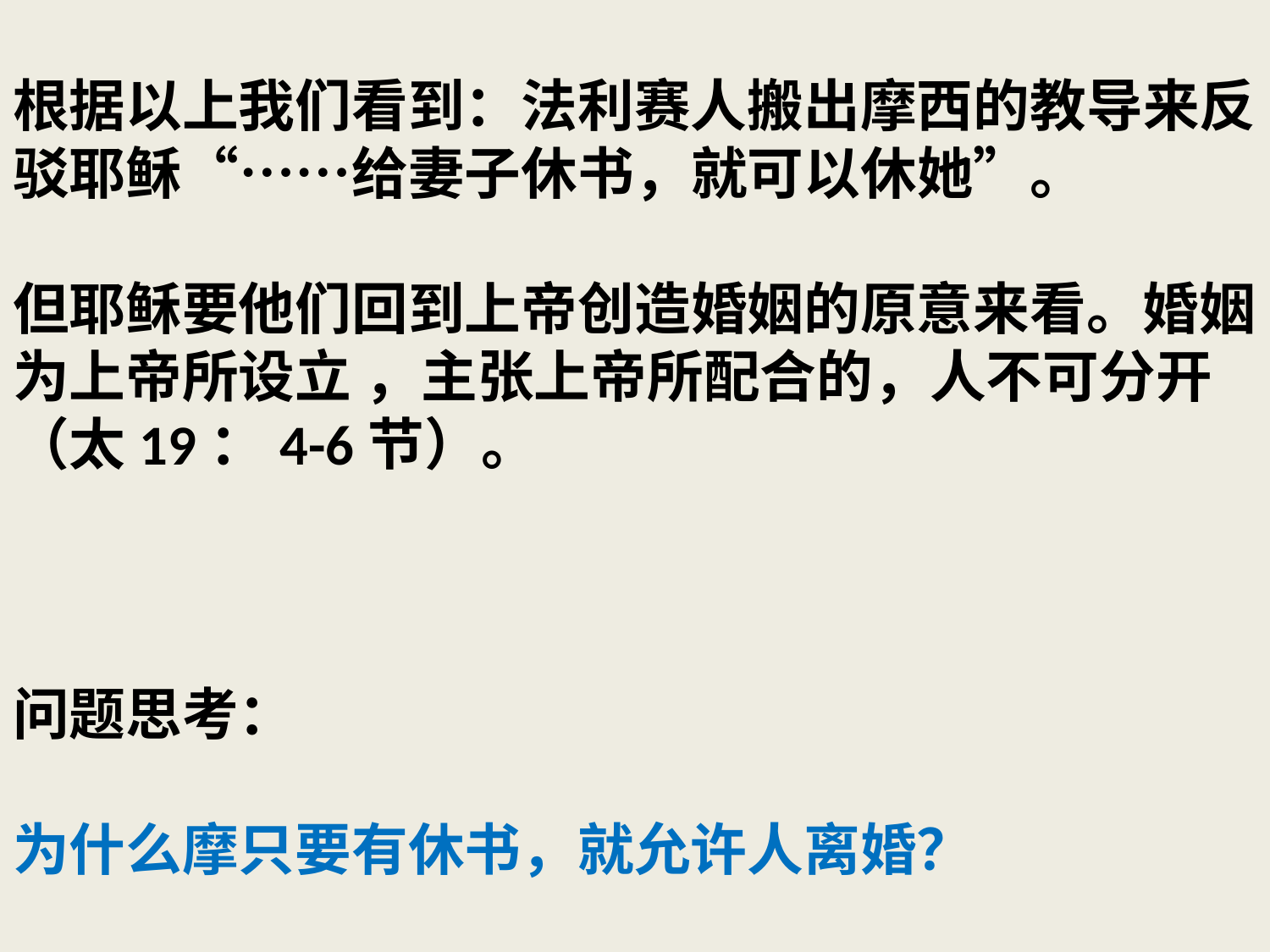

# 根据以上我们看到：法利赛人搬出摩西的教导来反驳耶稣“……给妻子休书，就可以休她”。 但耶稣要他们回到上帝创造婚姻的原意来看。婚姻为上帝所设立 ，主张上帝所配合的，人不可分开（太19：4-6节）。 问题思考： 为什么摩只要有休书，就允许人离婚？